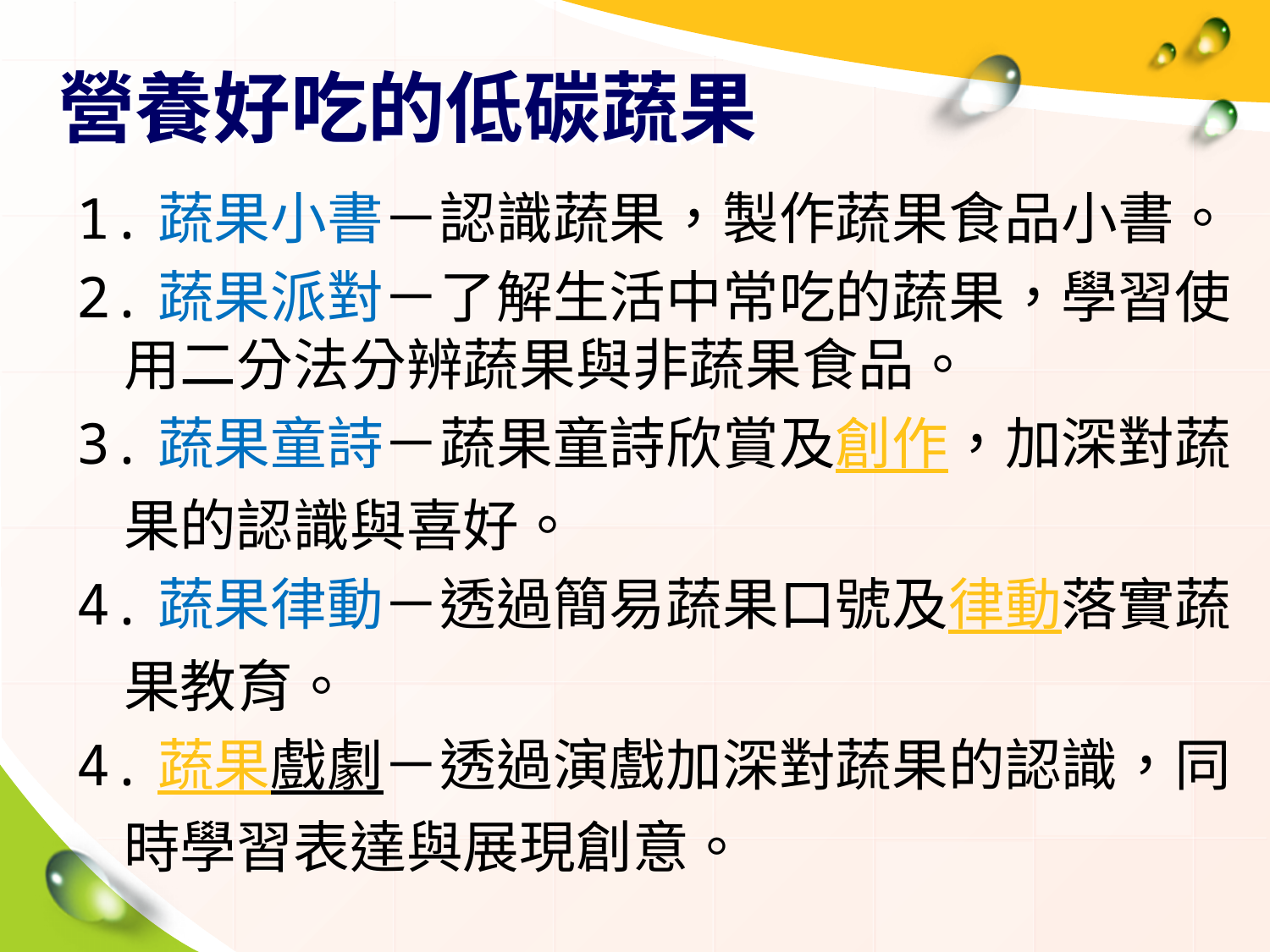

# 營養好吃的低碳蔬果
1.蔬果小書－認識蔬果，製作蔬果食品小書。
2.蔬果派對－了解生活中常吃的蔬果，學習使用二分法分辨蔬果與非蔬果食品。
3.蔬果童詩－蔬果童詩欣賞及創作，加深對蔬果的認識與喜好。
4.蔬果律動－透過簡易蔬果口號及律動落實蔬果教育。
4.蔬果戲劇－透過演戲加深對蔬果的認識，同時學習表達與展現創意。